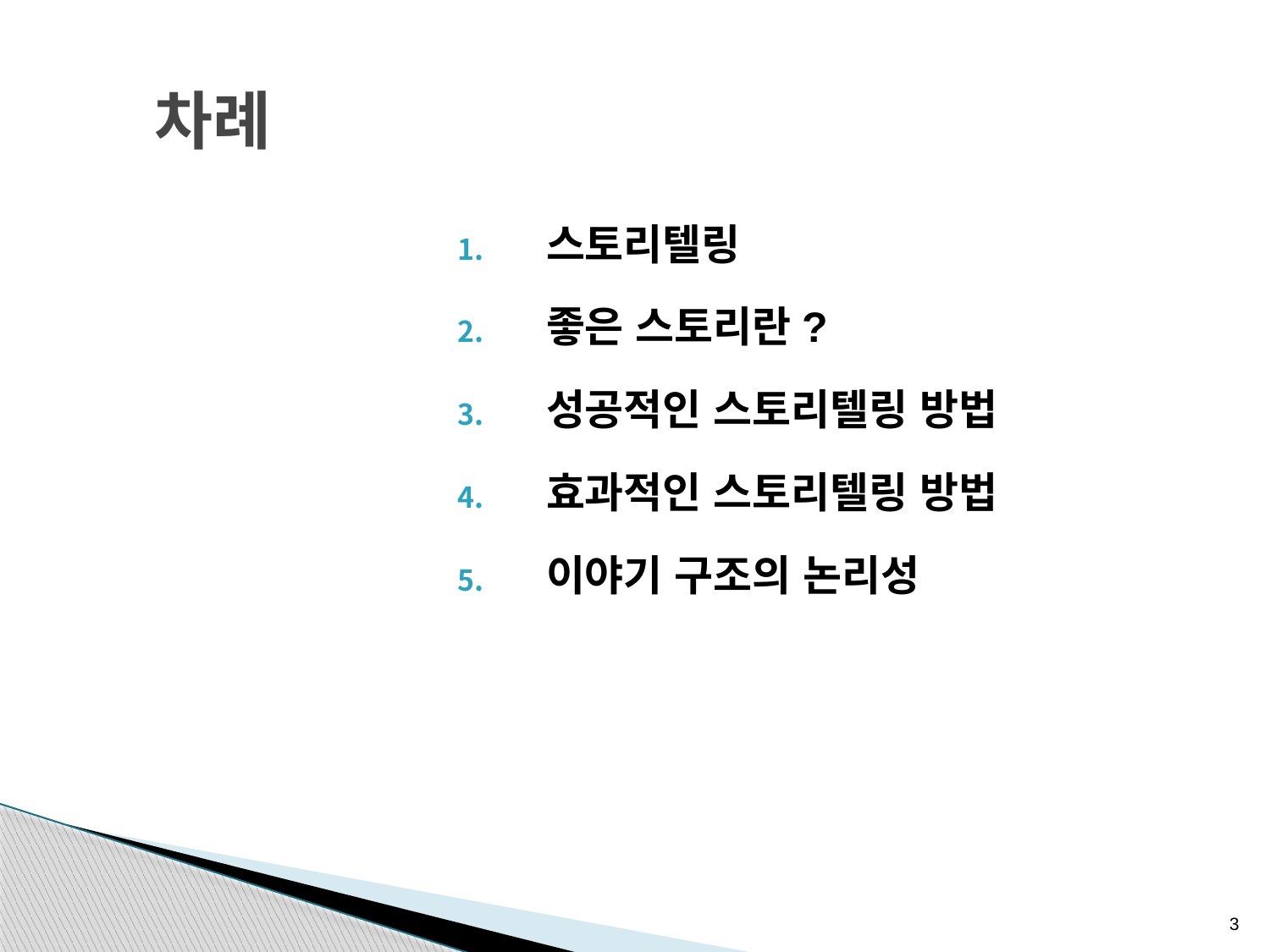

# 차례
스토리텔링
좋은 스토리란?
성공적인 스토리텔링 방법
효과적인 스토리텔링 방법
이야기 구조의 논리성

3